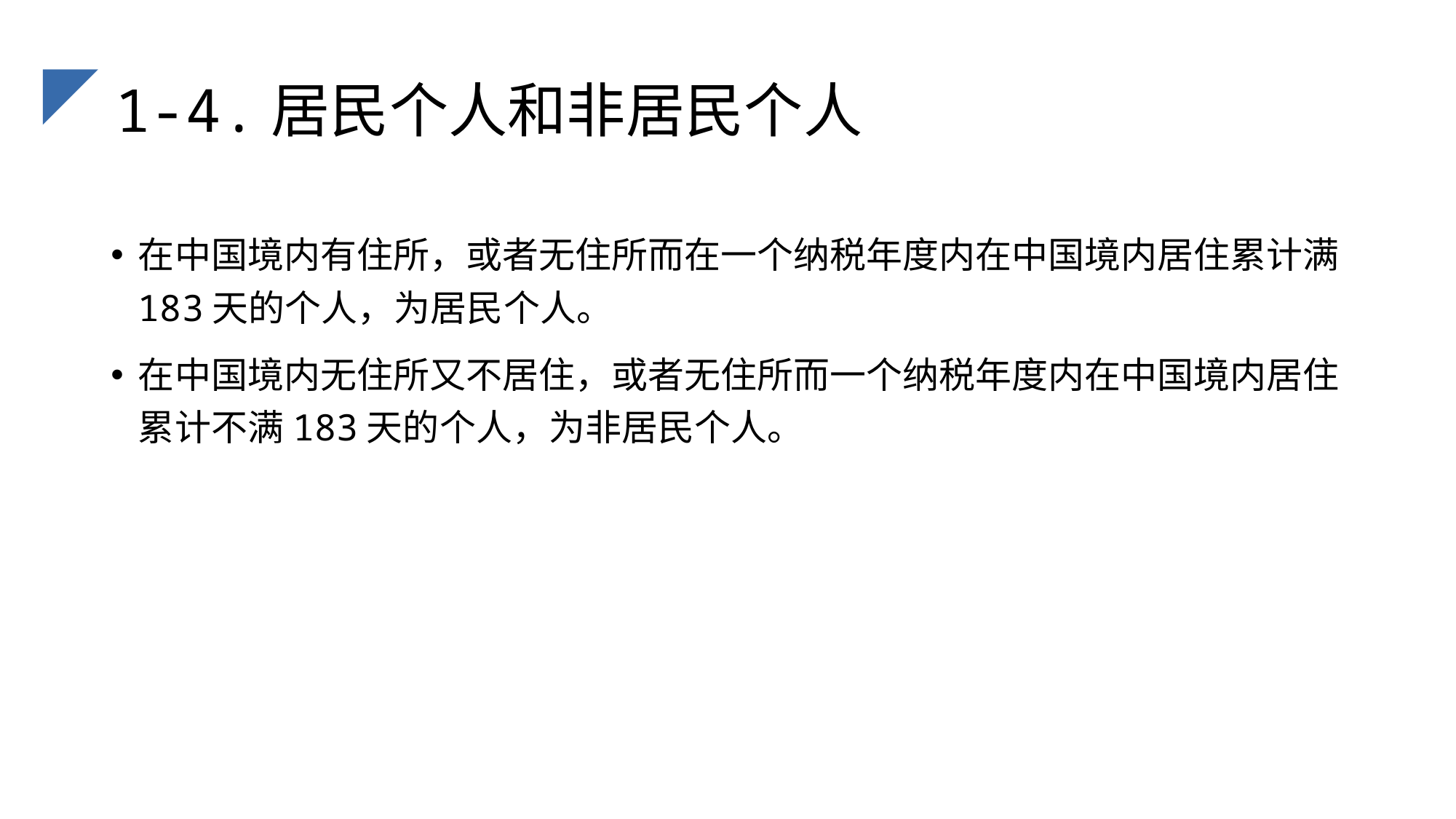

# 1-4.居民个人和非居民个人
在中国境内有住所，或者无住所而在一个纳税年度内在中国境内居住累计满183天的个人，为居民个人。
在中国境内无住所又不居住，或者无住所而一个纳税年度内在中国境内居住累计不满183天的个人，为非居民个人。